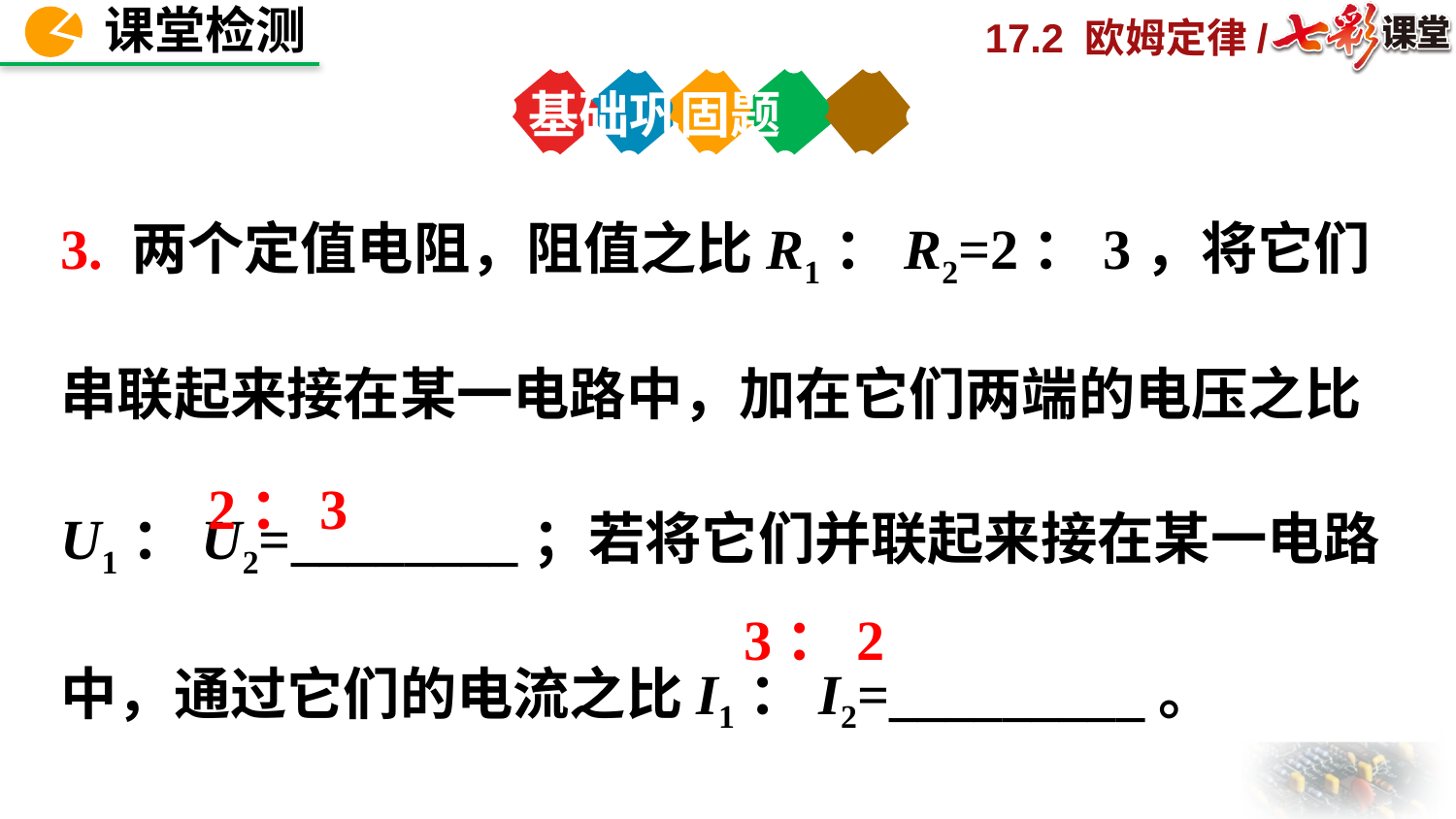

基础巩固题

3. 两个定值电阻，阻值之比R1：R2=2：3，将它们串联起来接在某一电路中，加在它们两端的电压之比U1：U2=________；若将它们并联起来接在某一电路中，通过它们的电流之比I1：I2=_________。
2：3
3：2